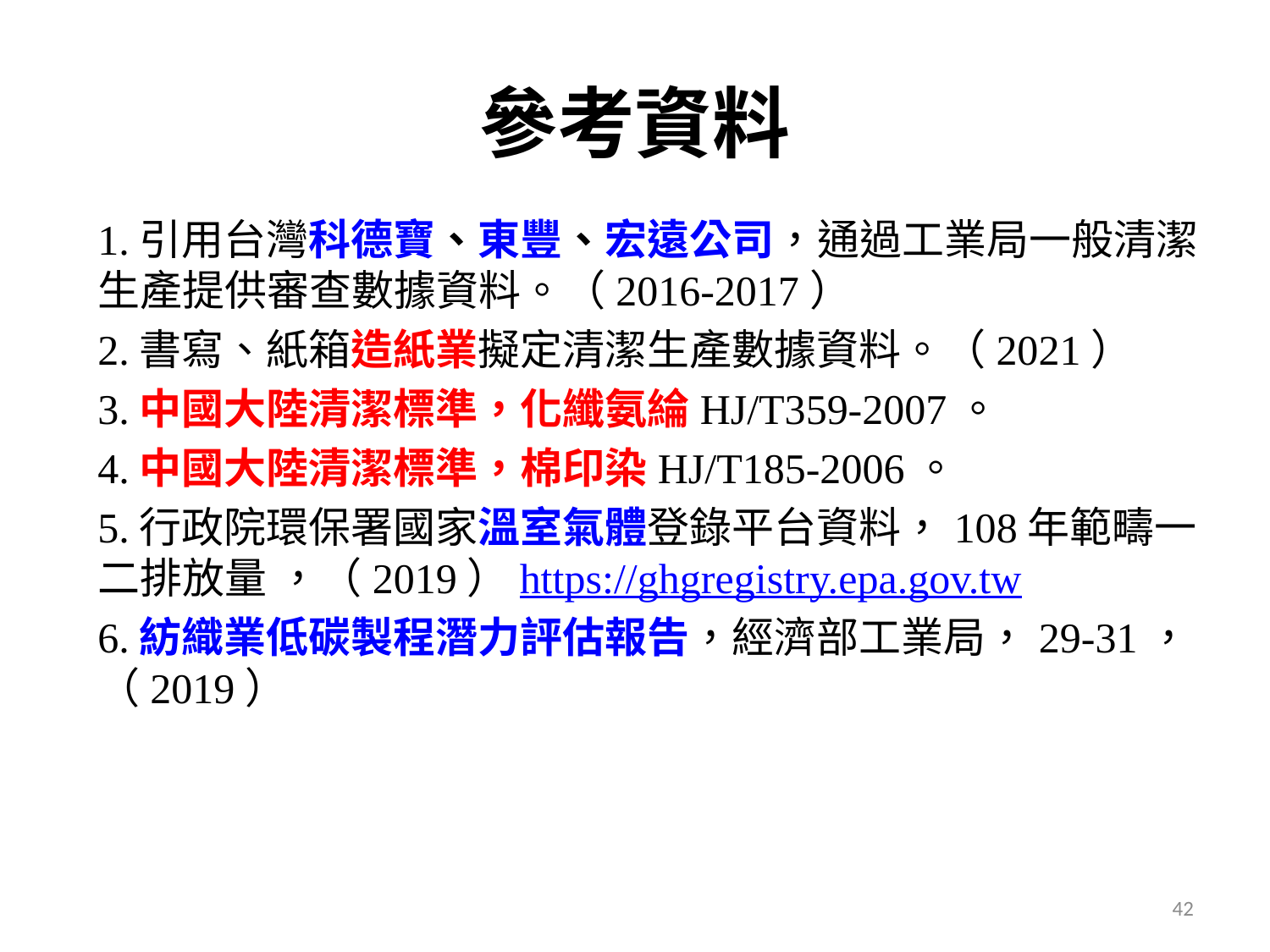

# 參考資料
1.引用台灣科德寶、東豐、宏遠公司，通過工業局一般清潔生產提供審查數據資料。（2016-2017）
2.書寫、紙箱造紙業擬定清潔生產數據資料。（2021）
3.中國大陸清潔標準，化纖氨綸HJ/T359-2007。
4.中國大陸清潔標準，棉印染HJ/T185-2006。
5.行政院環保署國家溫室氣體登錄平台資料，108年範疇一二排放量 ，（2019）https://ghgregistry.epa.gov.tw
6.紡織業低碳製程潛力評估報告，經濟部工業局，29-31，（2019）

42